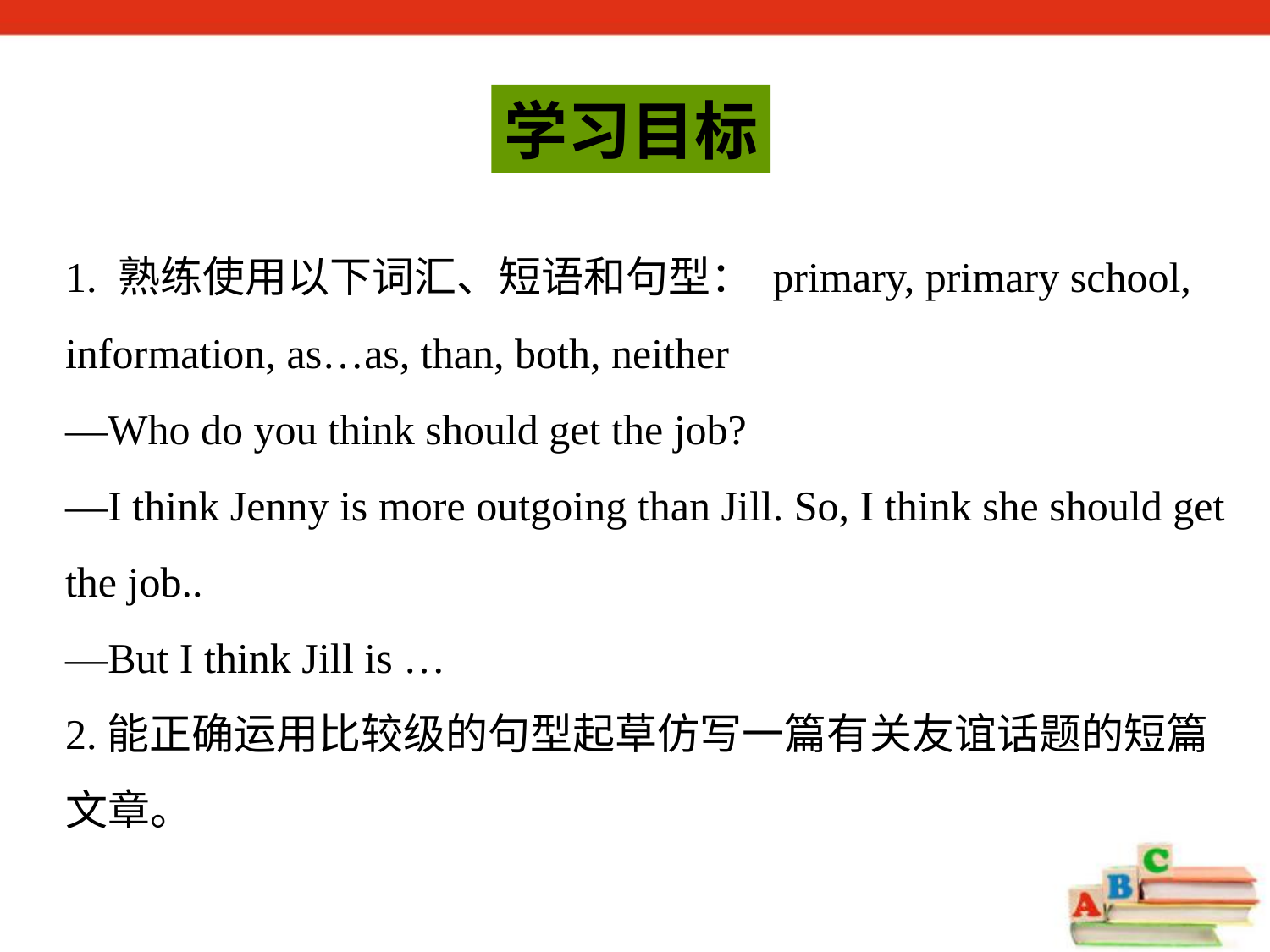

学习目标
1. 熟练使用以下词汇、短语和句型： primary, primary school, information, as…as, than, both, neither
—Who do you think should get the job?
—I think Jenny is more outgoing than Jill. So, I think she should get the job..
—But I think Jill is …
2.能正确运用比较级的句型起草仿写一篇有关友谊话题的短篇文章。